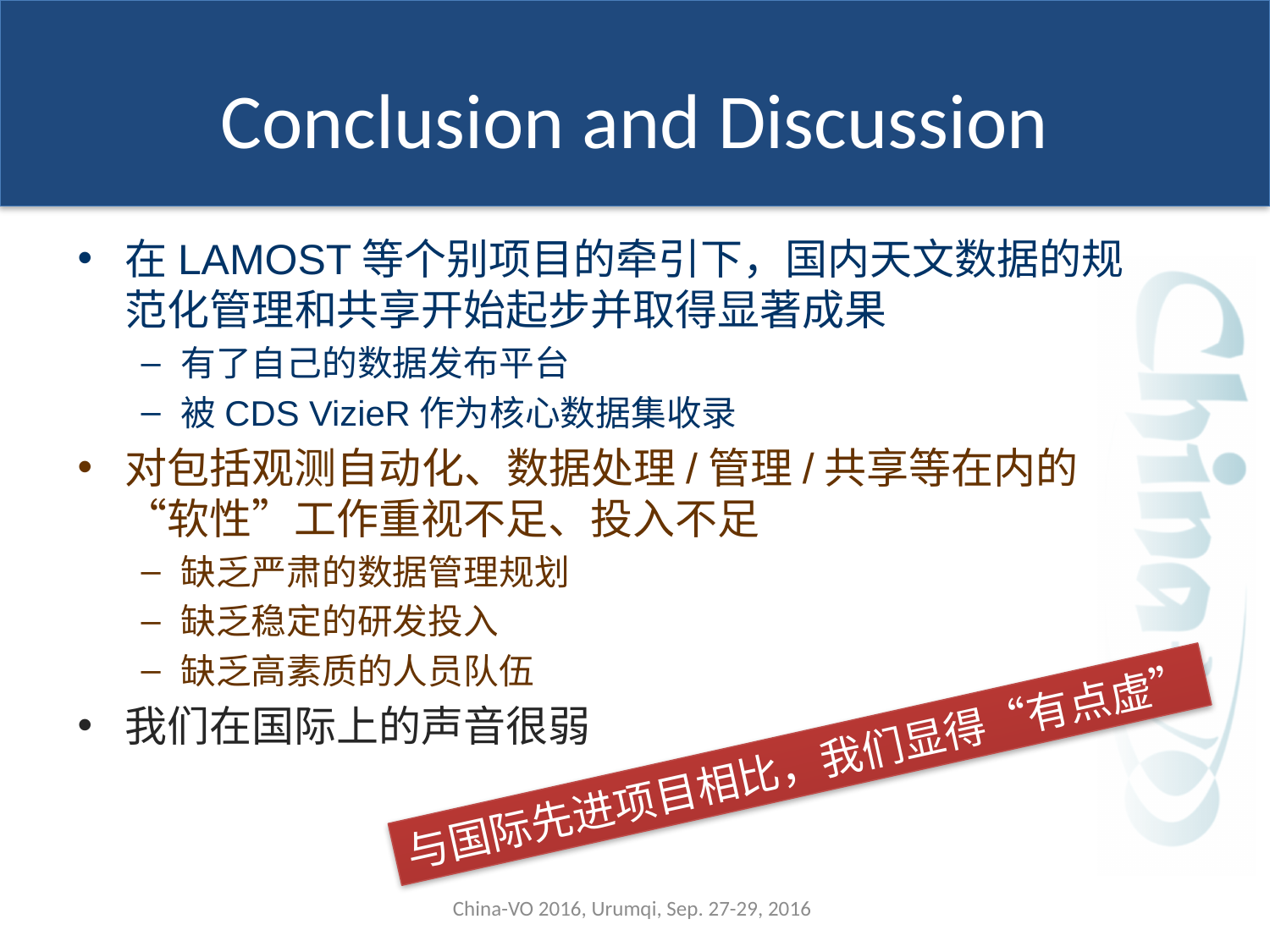

# Conclusion and Discussion
在LAMOST等个别项目的牵引下，国内天文数据的规范化管理和共享开始起步并取得显著成果
有了自己的数据发布平台
被CDS VizieR作为核心数据集收录
对包括观测自动化、数据处理/管理/共享等在内的    “软性”工作重视不足、投入不足
缺乏严肃的数据管理规划
缺乏稳定的研发投入
缺乏高素质的人员队伍
我们在国际上的声音很弱
与国际先进项目相比，我们显得“有点虚”
China-VO 2016, Urumqi, Sep. 27-29, 2016